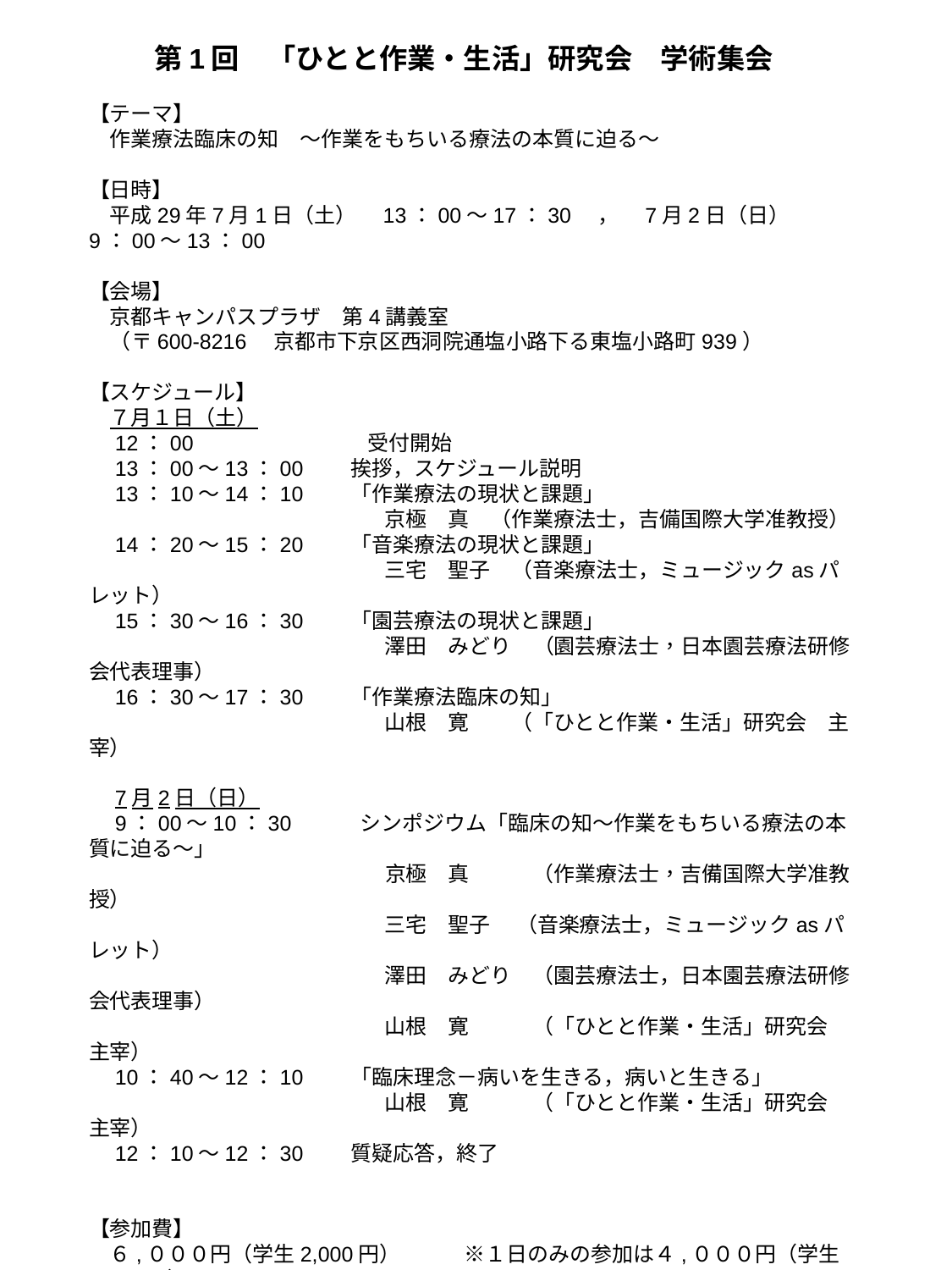

第1回　「ひとと作業・生活」研究会　学術集会

【テーマ】
　作業療法臨床の知　～作業をもちいる療法の本質に迫る～

【日時】
　平成29年7月1日（土）　13：00～17：30　，　7月2日（日）　　9：00～13：00

【会場】
　京都キャンパスプラザ　第4講義室
　（〒600-8216　京都市下京区西洞院通塩小路下る東塩小路町939）

【スケジュール】
　７月１日（土）
　12：00　　　　　　　　受付開始
　13：00～13：00　　挨拶，スケジュール説明
　13：10～14：10　　「作業療法の現状と課題」
　　　　　　　　　　　　　　京極　真　（作業療法士，吉備国際大学准教授）
　14：20～15：20　　「音楽療法の現状と課題」
　　　　　　　　　　　　　　三宅　聖子　（音楽療法士，ミュージックasパレット）
　15：30～16：30　　「園芸療法の現状と課題」
　　　　　　　　　　　　　　澤田　みどり　（園芸療法士，日本園芸療法研修会代表理事）
　16：30～17：30　　「作業療法臨床の知」
　　　　　　　　　　　　　　山根　寛　　（「ひとと作業・生活」研究会　主宰）

　7月2日（日）
　9：00～10：30　　　シンポジウム「臨床の知～作業をもちいる療法の本質に迫る～」
　　　　　　　　　　　　　　京極　真　　　（作業療法士，吉備国際大学准教授）
　　　　　　　　　　　　　　三宅　聖子 　（音楽療法士，ミュージックasパレット）
　　　　　　　　　　　　　　澤田　みどり　（園芸療法士，日本園芸療法研修会代表理事）
　　　　　　　　　　　　　　山根　寛　　　（「ひとと作業・生活」研究会　主宰）
　10：40～12：10　　「臨床理念－病いを生きる，病いと生きる」
　　　　　　　　　　　　　　山根　寛　　　（「ひとと作業・生活」研究会　主宰）
　12：10～12：30　　質疑応答，終了

【参加費】
　６,０００円（学生2,000円）　　　※１日のみの参加は４,０００円（学生1,000円）

【お申込み・お問い合わせ】
　氏名・所属を明記の上，事前にメールにてお申し込み下さい．なお，参加に際して職種は
　問いません．　※　　月　日（　）締め切り

申込アドレス　：　ziziyama.shol@gmail.com　（事務局：白岩圭悟）